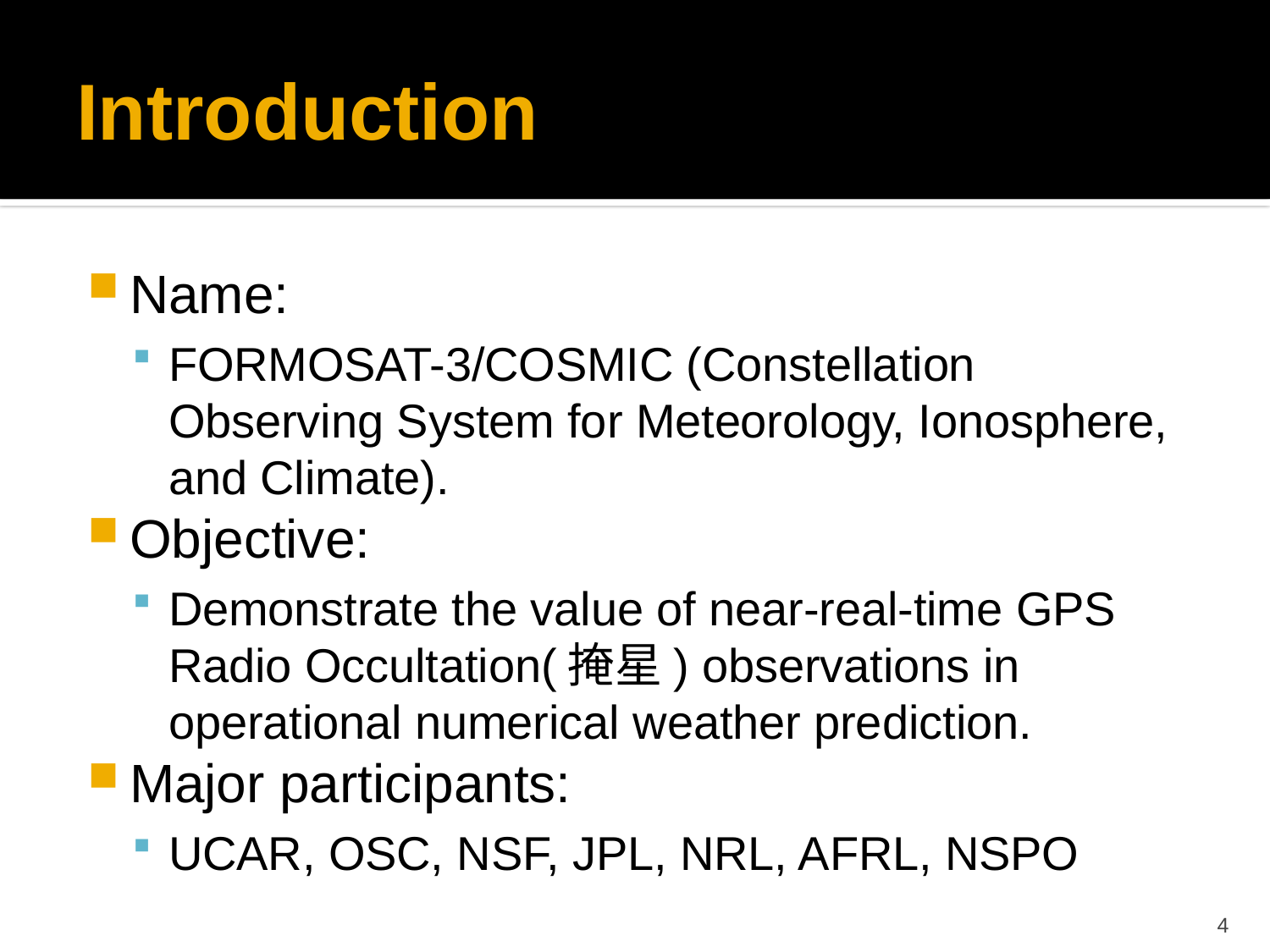

# Introduction
Name:
FORMOSAT-3/COSMIC (Constellation Observing System for Meteorology, Ionosphere, and Climate).
Objective:
Demonstrate the value of near-real-time GPS Radio Occultation(掩星) observations in operational numerical weather prediction.
Major participants:
UCAR, OSC, NSF, JPL, NRL, AFRL, NSPO

4